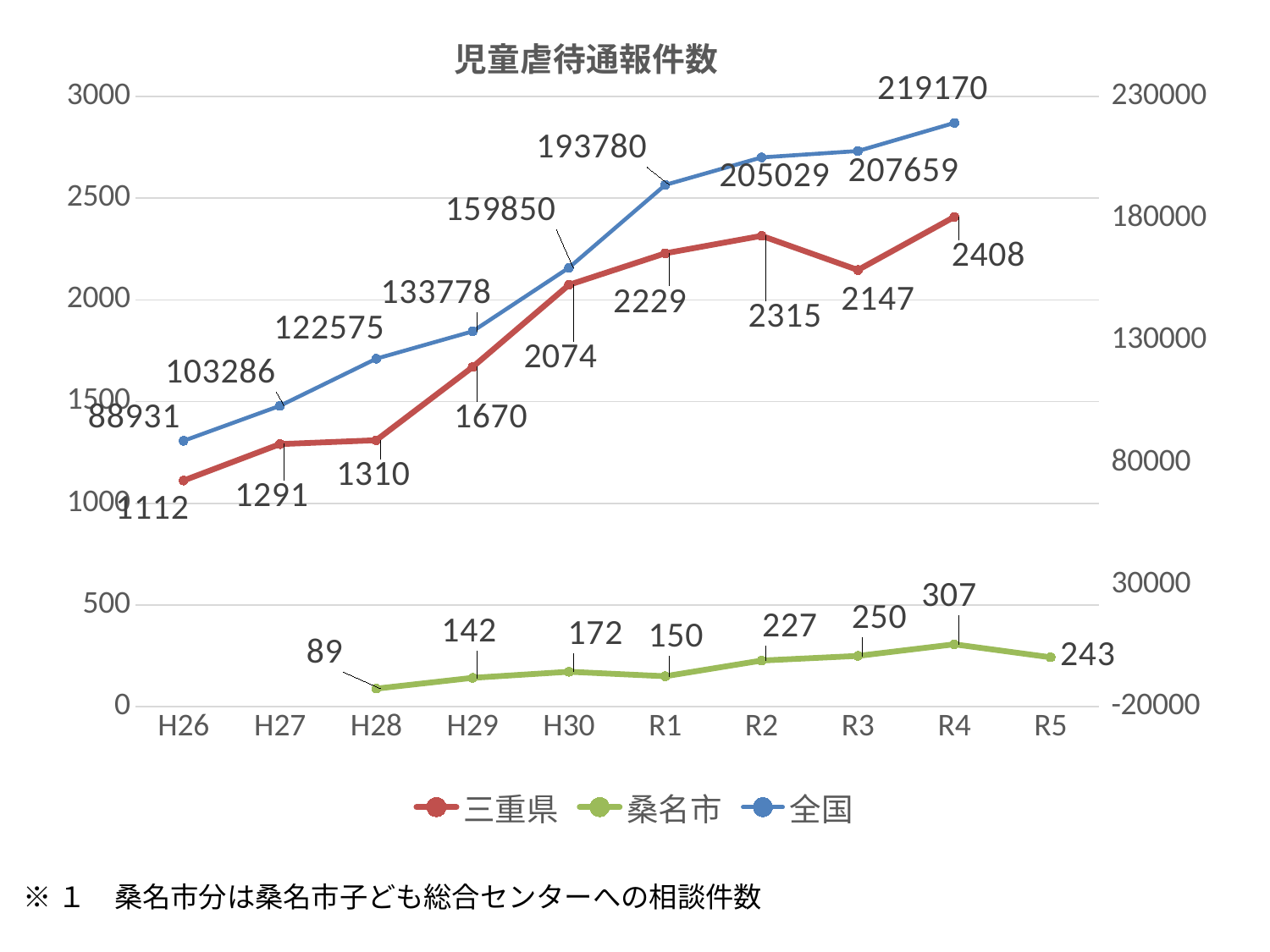

### Chart: 児童虐待通報件数

| Category | 三重県 | 桑名市 | 全国 |
|---|---|---|---|
| H26 | 1112.0 | None | 88931.0 |
| H27 | 1291.0 | None | 103286.0 |
| H28 | 1310.0 | 89.0 | 122575.0 |
| H29 | 1670.0 | 142.0 | 133778.0 |
| H30 | 2074.0 | 172.0 | 159850.0 |
| R1 | 2229.0 | 150.0 | 193780.0 |
| R2 | 2315.0 | 227.0 | 205029.0 |
| R3 | 2147.0 | 250.0 | 207659.0 |
| R4 | 2408.0 | 307.0 | 219170.0 |
| R5 | None | 243.0 | None |
※１　桑名市分は桑名市子ども総合センターへの相談件数